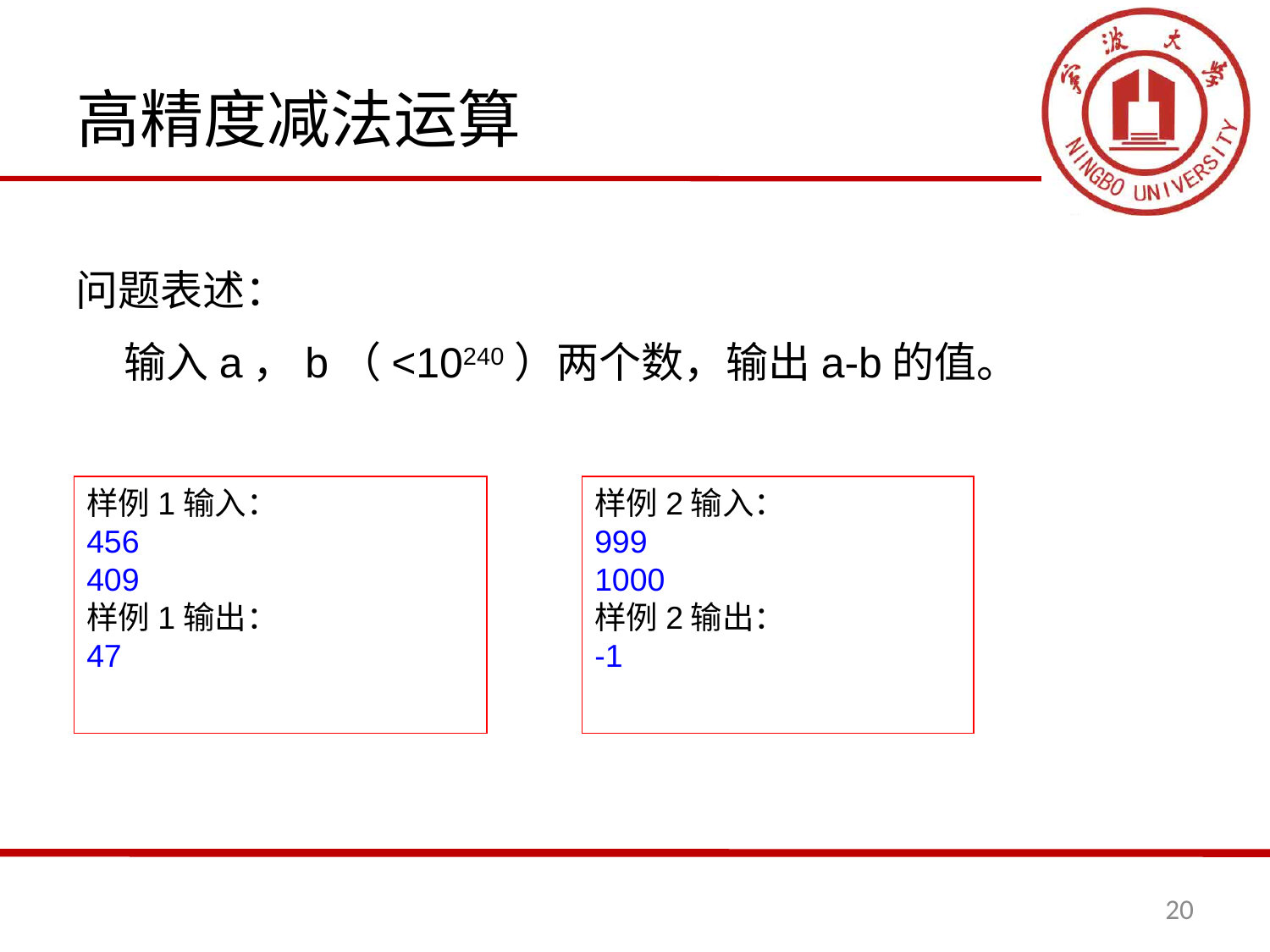

# 高精度减法运算
问题表述：
    输入a，b（<10240）两个数，输出a-b的值。
样例1输入：
456
409
样例1输出：
47

样例2输入：
999
1000
样例2输出：
-1

20